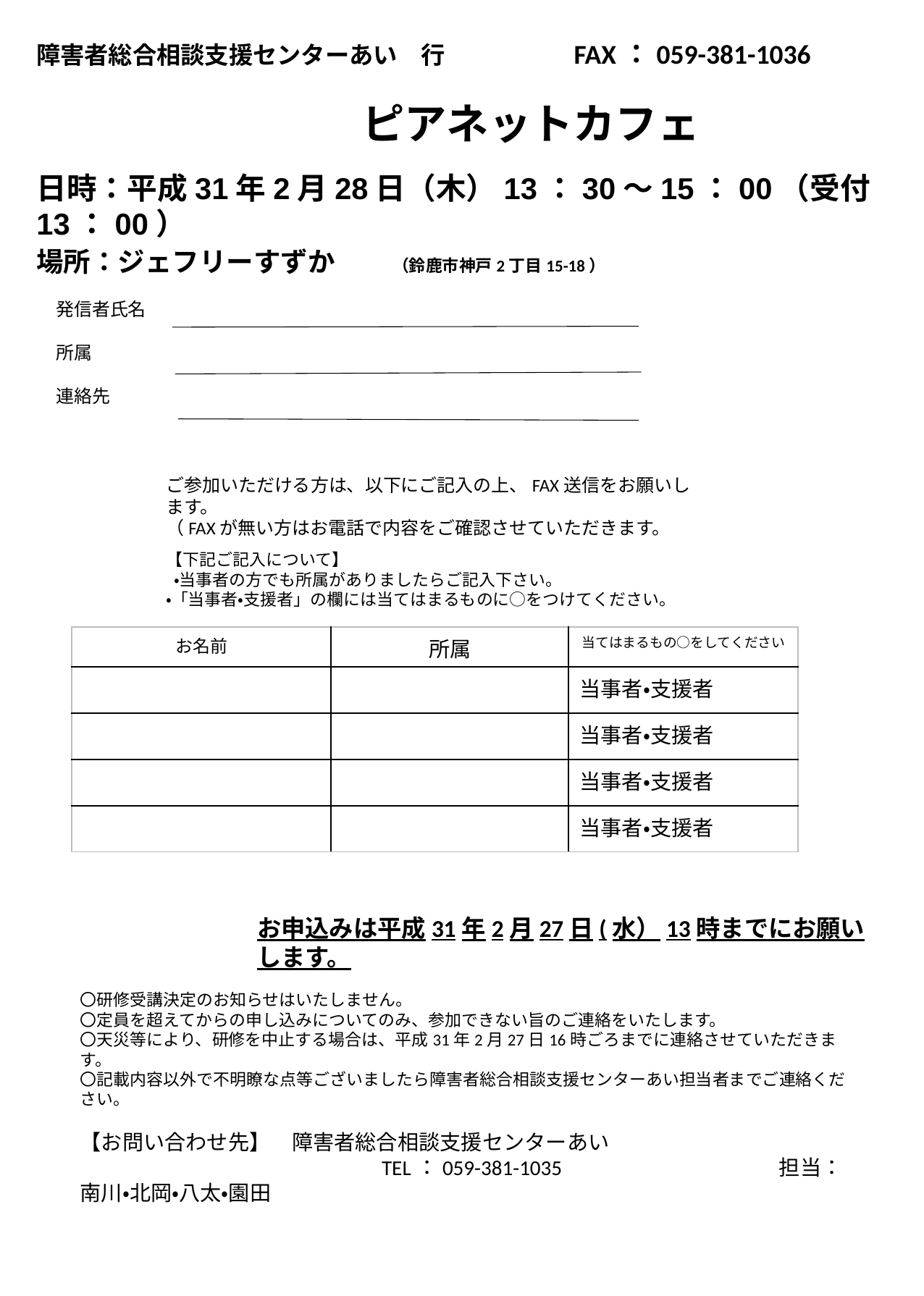

障害者総合相談支援センターあい　行　　　　FAX：059-381-1036

　　　　　　ピアネットカフェ

日時：平成31年2月28日（木）13：30～15：00（受付13：00）
場所：ジェフリーすずか　　（鈴鹿市神戸2丁目15-18）
発信者氏名

所属

連絡先
ご参加いただける方は、以下にご記入の上、FAX送信をお願いします。
（FAXが無い方はお電話で内容をご確認させていただきます。

【下記ご記入について】
 ・当事者の方でも所属がありましたらご記入下さい。
・「当事者・支援者」の欄には当てはまるものに○をつけてください。
| お名前 | 所属 | 当てはまるもの○をしてください |
| --- | --- | --- |
|  |  | 当事者・支援者 |
|  |  | 当事者・支援者 |
|  |  | 当事者・支援者 |
|  |  | 当事者・支援者 |
お申込みは平成31年2月27日(水）13時までにお願いします。
〇研修受講決定のお知らせはいたしません。
〇定員を超えてからの申し込みについてのみ、参加できない旨のご連絡をいたします。
〇天災等により、研修を中止する場合は、平成31年2月27日16時ごろまでに連絡させていただきます。
〇記載内容以外で不明瞭な点等ございましたら障害者総合相談支援センターあい担当者までご連絡ください。

【お問い合わせ先】　障害者総合相談支援センターあい
　　　　　　　　　　　　　　TEL：059-381-1035　　　　　　　　　　担当：南川・北岡・八太・園田